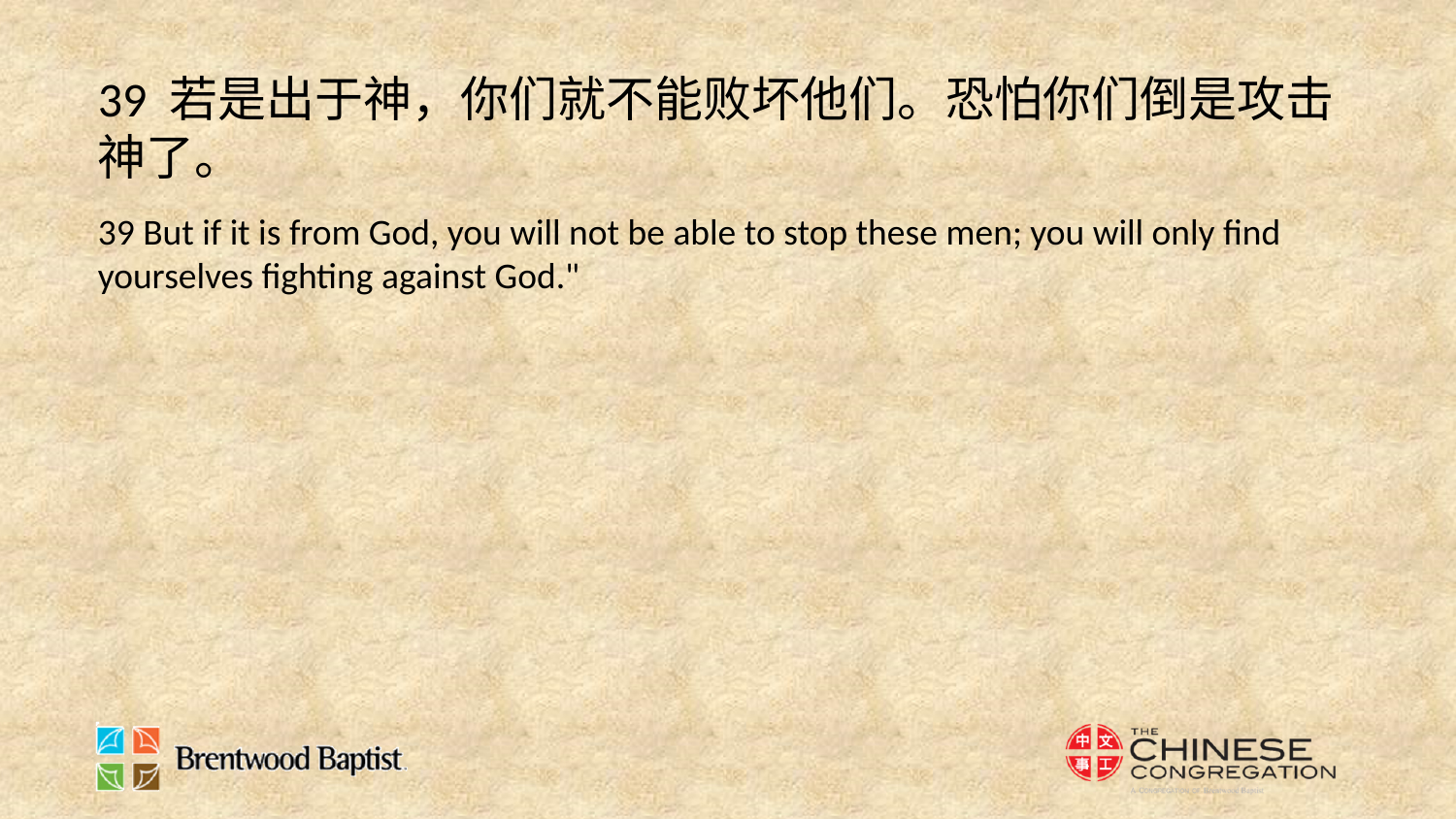

39 若是出于神，你们就不能败坏他们。恐怕你们倒是攻击神了。

39 But if it is from God, you will not be able to stop these men; you will only find yourselves fighting against God."